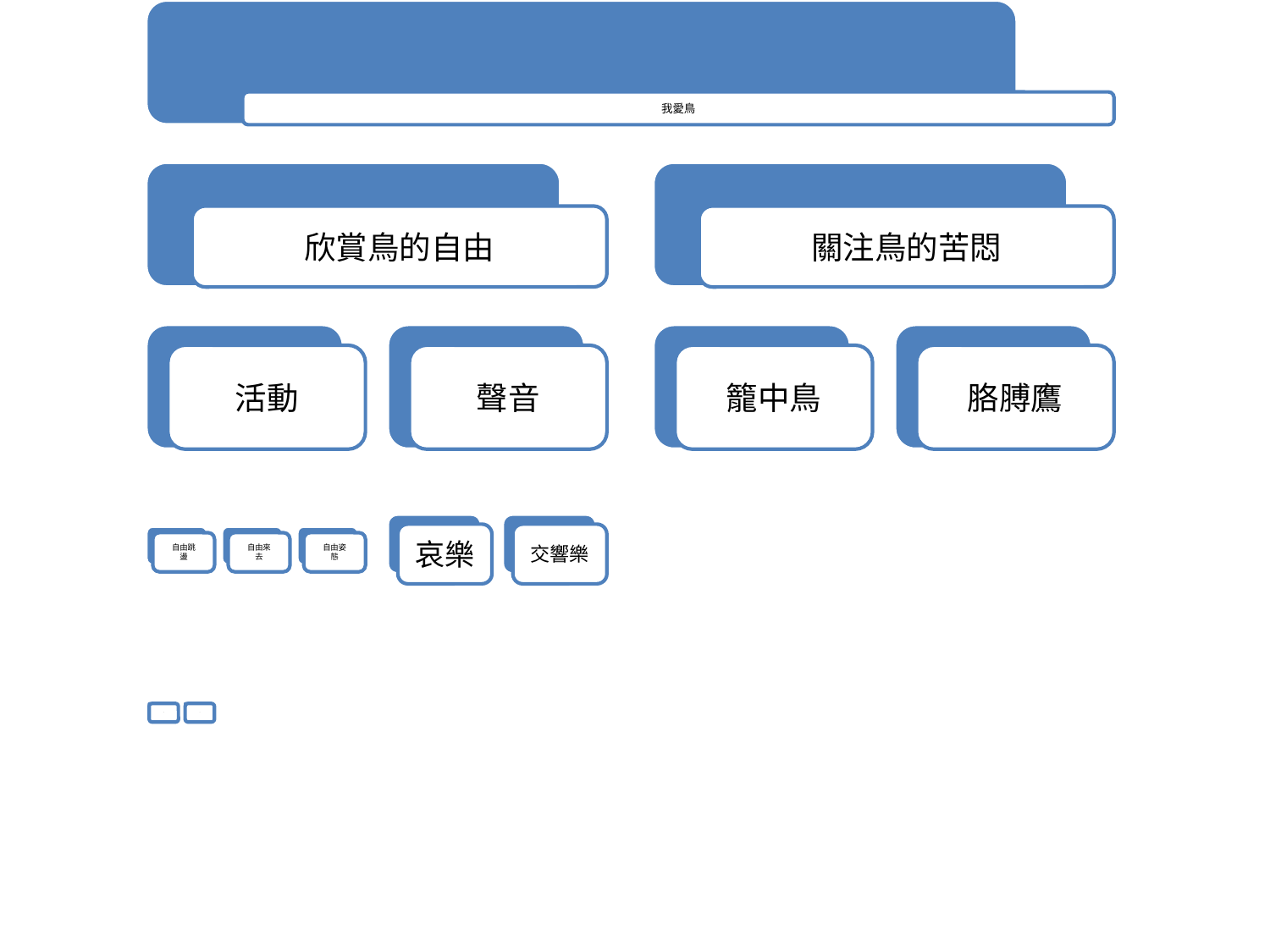

我愛鳥
欣賞鳥的自由
活動
關注鳥的苦悶
籠中鳥
胳膊鷹
聲音
哀樂
交響樂
自由跳盪
自由來去
自由姿態
種類
俊俏